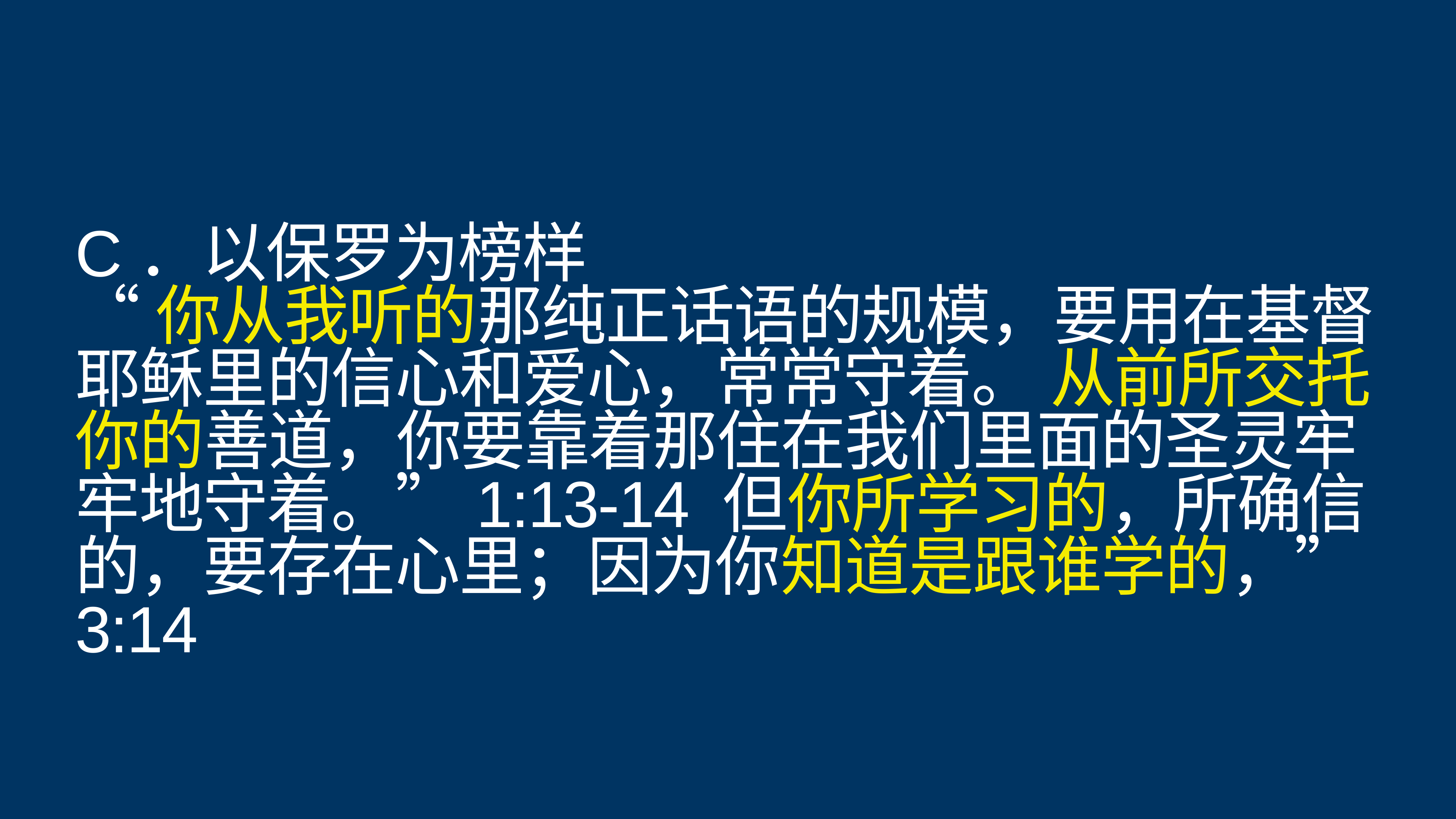

# C．以保罗为榜样
“你从我听的那纯正话语的规模，要用在基督耶稣里的信心和爱心，常常守着。 从前所交托你的善道，你要靠着那住在我们里面的圣灵牢牢地守着。”1:13-14 但你所学习的，所确信的，要存在心里；因为你知道是跟谁学的，” 3:14